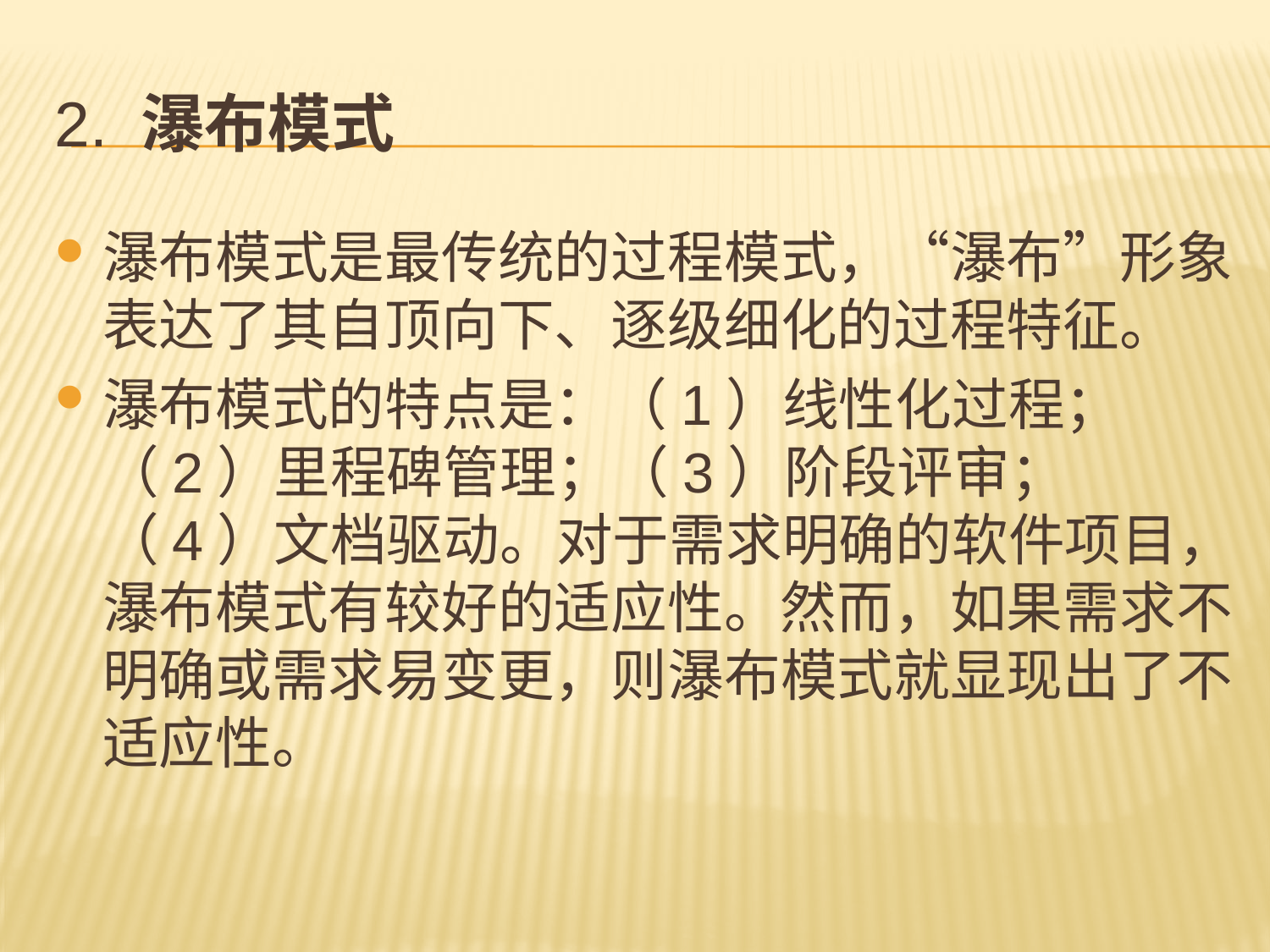

# 2. 瀑布模式
瀑布模式是最传统的过程模式，“瀑布”形象表达了其自顶向下、逐级细化的过程特征。
瀑布模式的特点是：（1）线性化过程；（2）里程碑管理；（3）阶段评审；（4）文档驱动。对于需求明确的软件项目，瀑布模式有较好的适应性。然而，如果需求不明确或需求易变更，则瀑布模式就显现出了不适应性。